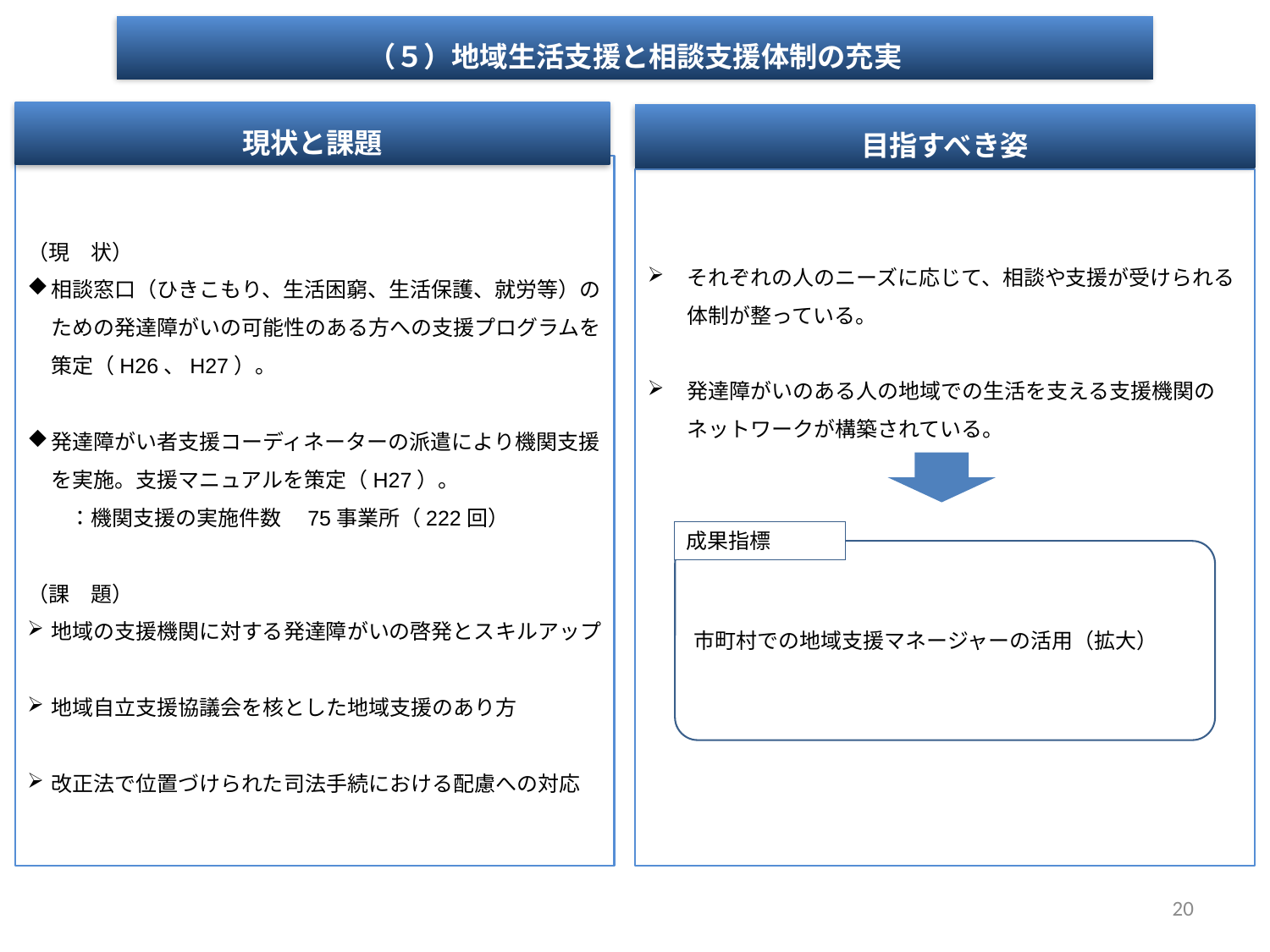

（５）地域生活支援と相談支援体制の充実
現状と課題
目指すべき姿
（現　状）
相談窓口（ひきこもり、生活困窮、生活保護、就労等）のための発達障がいの可能性のある方への支援プログラムを策定（H26、H27）。

発達障がい者支援コーディネーターの派遣により機関支援を実施。支援マニュアルを策定（H27）。
　　：機関支援の実施件数　75事業所（222回）

（課　題）
地域の支援機関に対する発達障がいの啓発とスキルアップ

地域自立支援協議会を核とした地域支援のあり方

改正法で位置づけられた司法手続における配慮への対応
それぞれの人のニーズに応じて、相談や支援が受けられる体制が整っている。

発達障がいのある人の地域での生活を支える支援機関のネットワークが構築されている。

成果指標
市町村での地域支援マネージャーの活用（拡大）
20